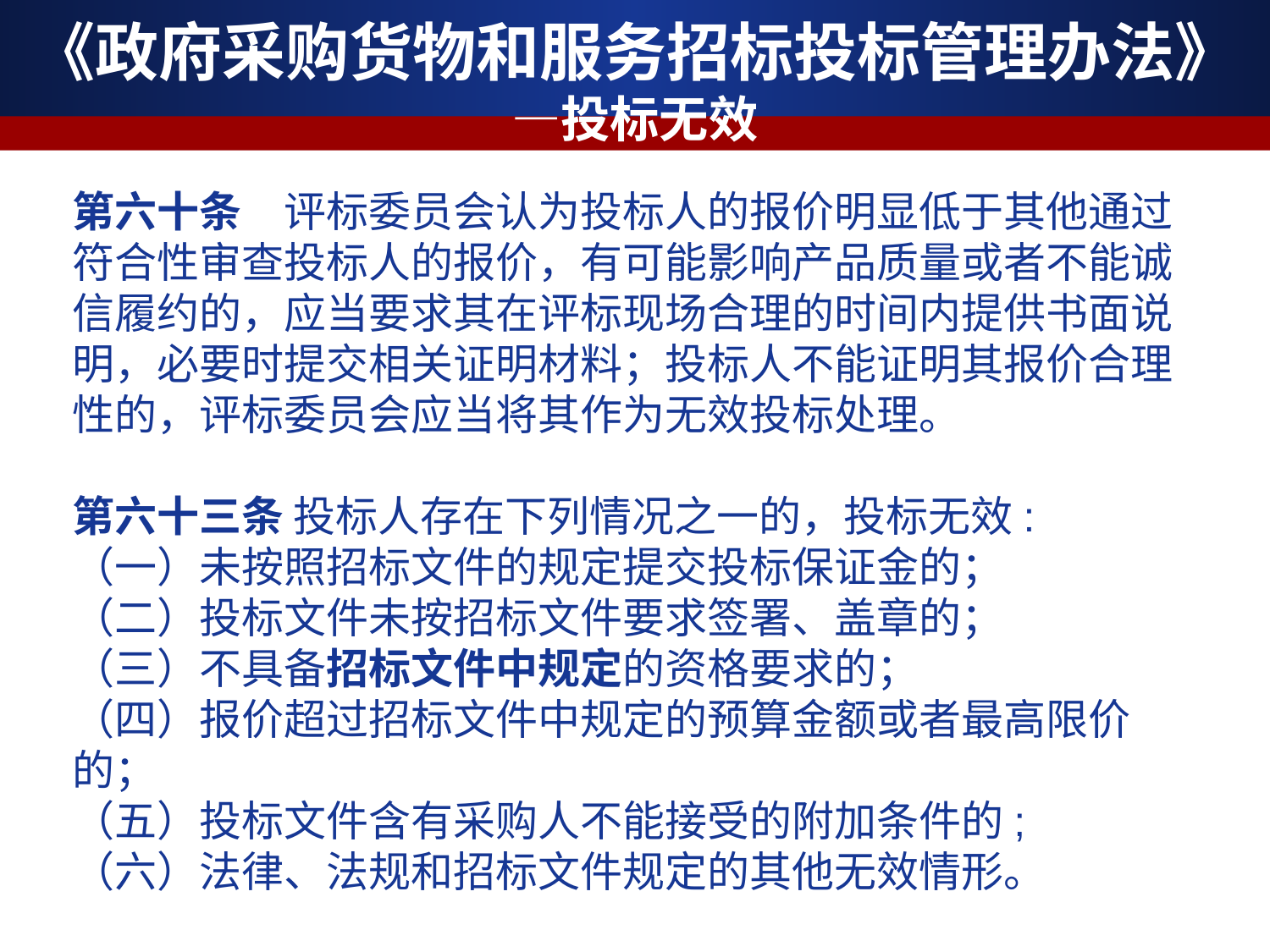

《政府采购货物和服务招标投标管理办法》
—投标无效
第六十条　评标委员会认为投标人的报价明显低于其他通过符合性审查投标人的报价，有可能影响产品质量或者不能诚信履约的，应当要求其在评标现场合理的时间内提供书面说明，必要时提交相关证明材料；投标人不能证明其报价合理性的，评标委员会应当将其作为无效投标处理。

第六十三条 投标人存在下列情况之一的，投标无效:
（一）未按照招标文件的规定提交投标保证金的；
（二）投标文件未按招标文件要求签署、盖章的；
（三）不具备招标文件中规定的资格要求的；
（四）报价超过招标文件中规定的预算金额或者最高限价的；
（五）投标文件含有采购人不能接受的附加条件的;
（六）法律、法规和招标文件规定的其他无效情形。